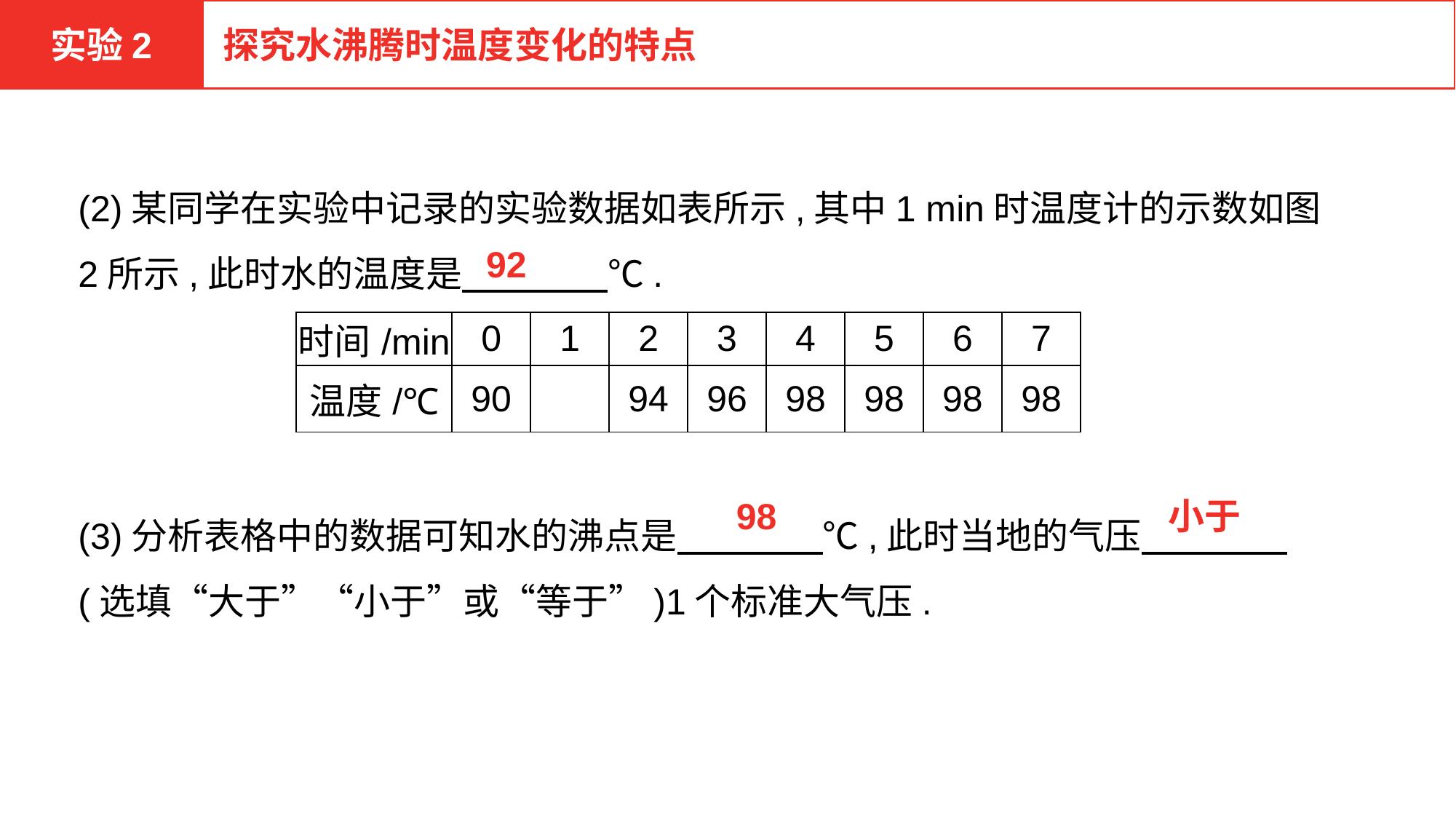

实验2
探究水沸腾时温度变化的特点
(2)某同学在实验中记录的实验数据如表所示,其中1 min时温度计的示数如图2所示,此时水的温度是　　　　℃.

(3)分析表格中的数据可知水的沸点是　　　　℃,此时当地的气压　　　　(选填“大于”“小于”或“等于”)1个标准大气压.

92
| 时间/min | 0 | 1 | 2 | 3 | 4 | 5 | 6 | 7 |
| --- | --- | --- | --- | --- | --- | --- | --- | --- |
| 温度/℃ | 90 |  | 94 | 96 | 98 | 98 | 98 | 98 |
98
小于